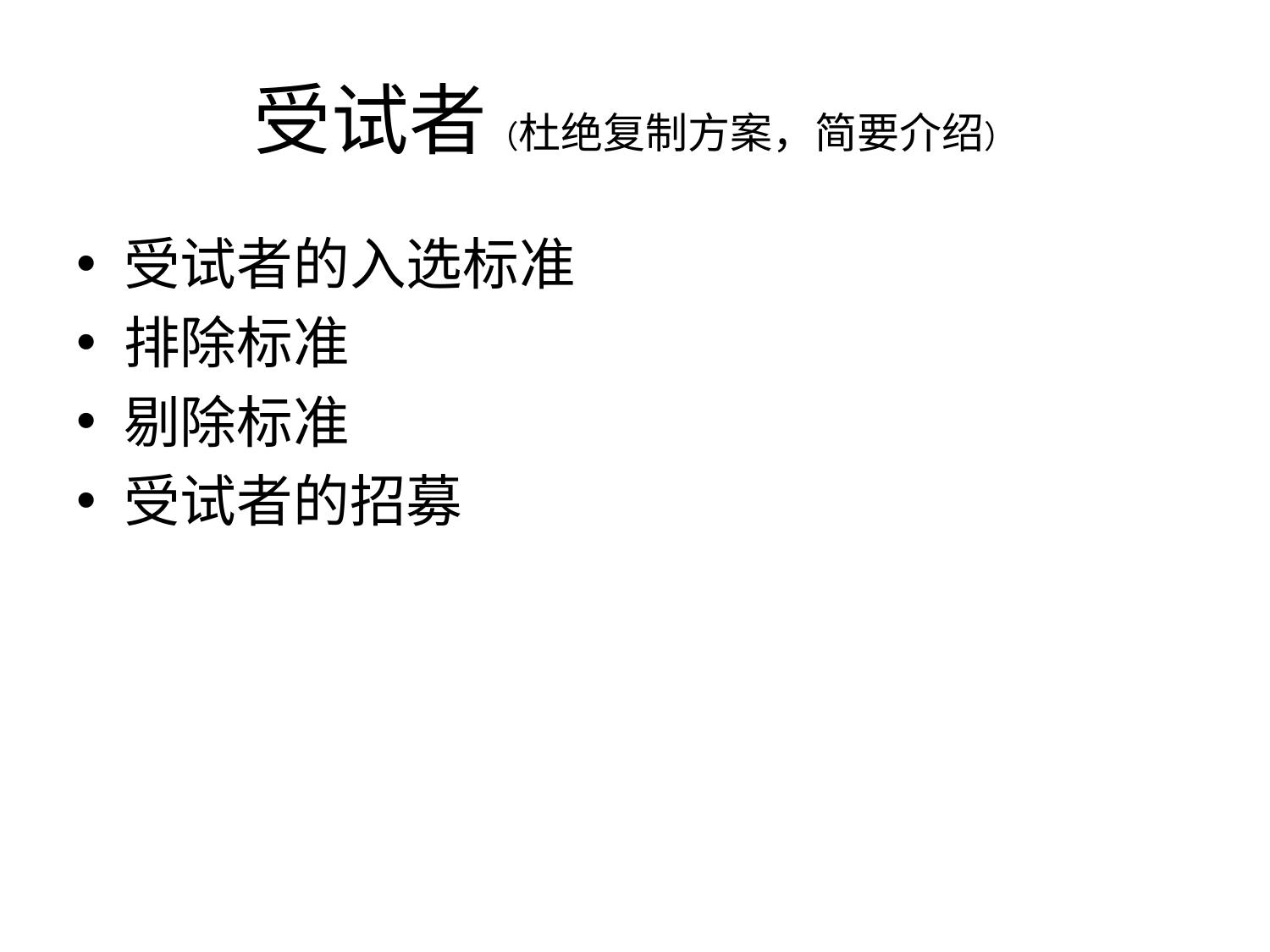

# 受试者（杜绝复制方案，简要介绍）
受试者的入选标准
排除标准
剔除标准
受试者的招募
5